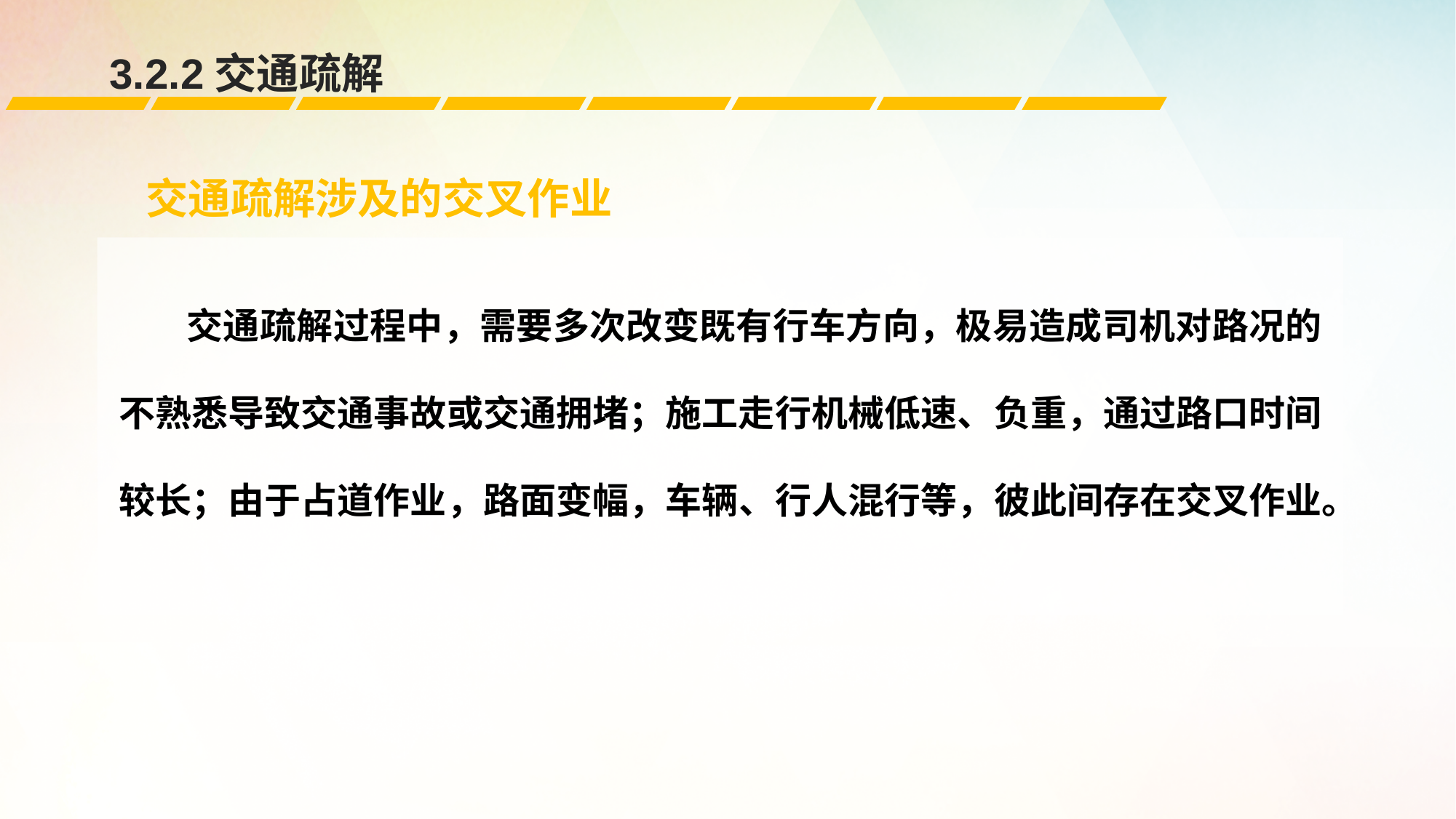

3.2.2交通疏解
交通疏解涉及的交叉作业
       交通疏解过程中，需要多次改变既有行车方向，极易造成司机对路况的不熟悉导致交通事故或交通拥堵；施工走行机械低速、负重，通过路口时间较长；由于占道作业，路面变幅，车辆、行人混行等，彼此间存在交叉作业。